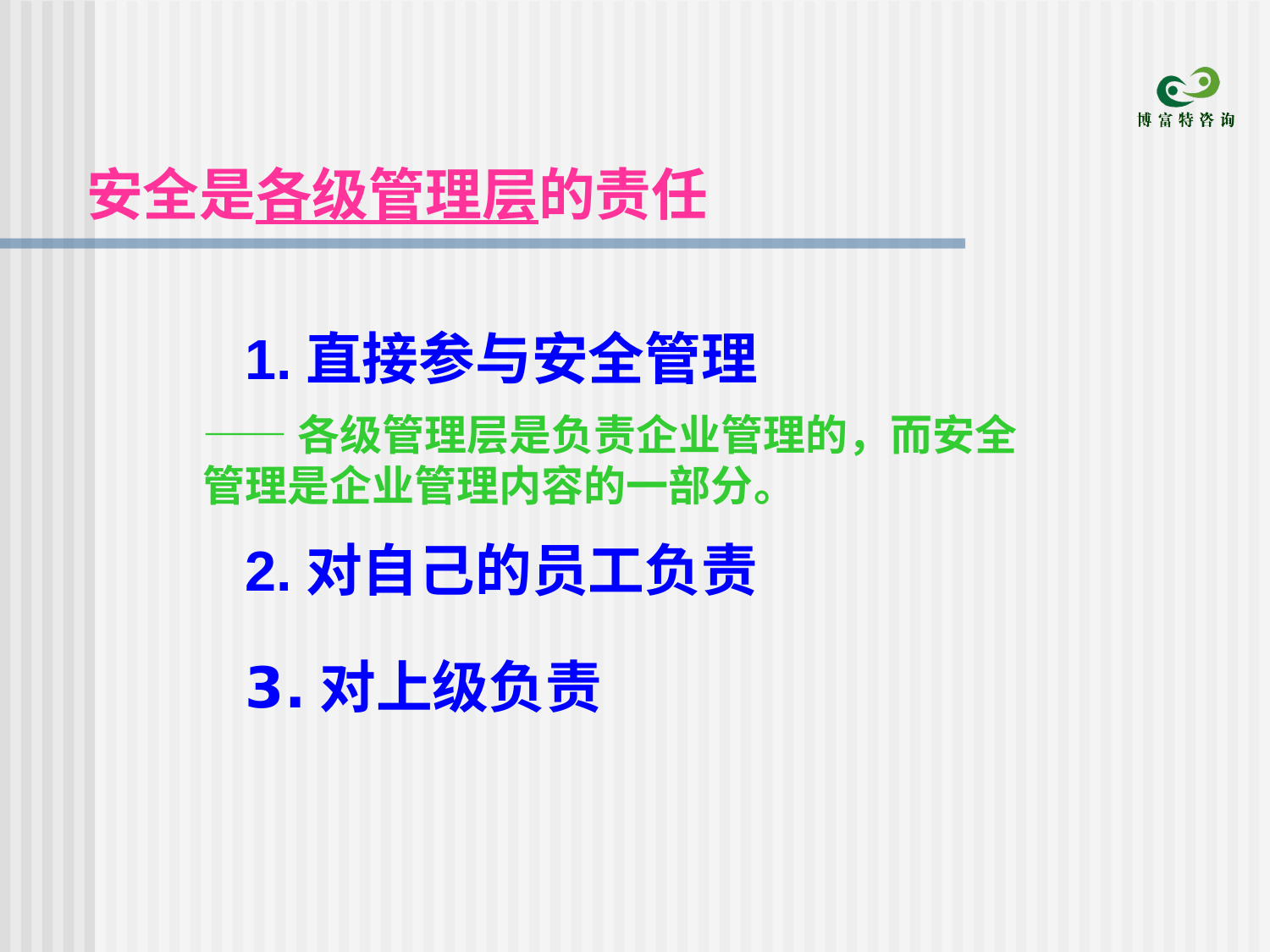

安全是各级管理层的责任
1.直接参与安全管理
——各级管理层是负责企业管理的，而安全管理是企业管理内容的一部分。
2.对自己的员工负责
3.对上级负责